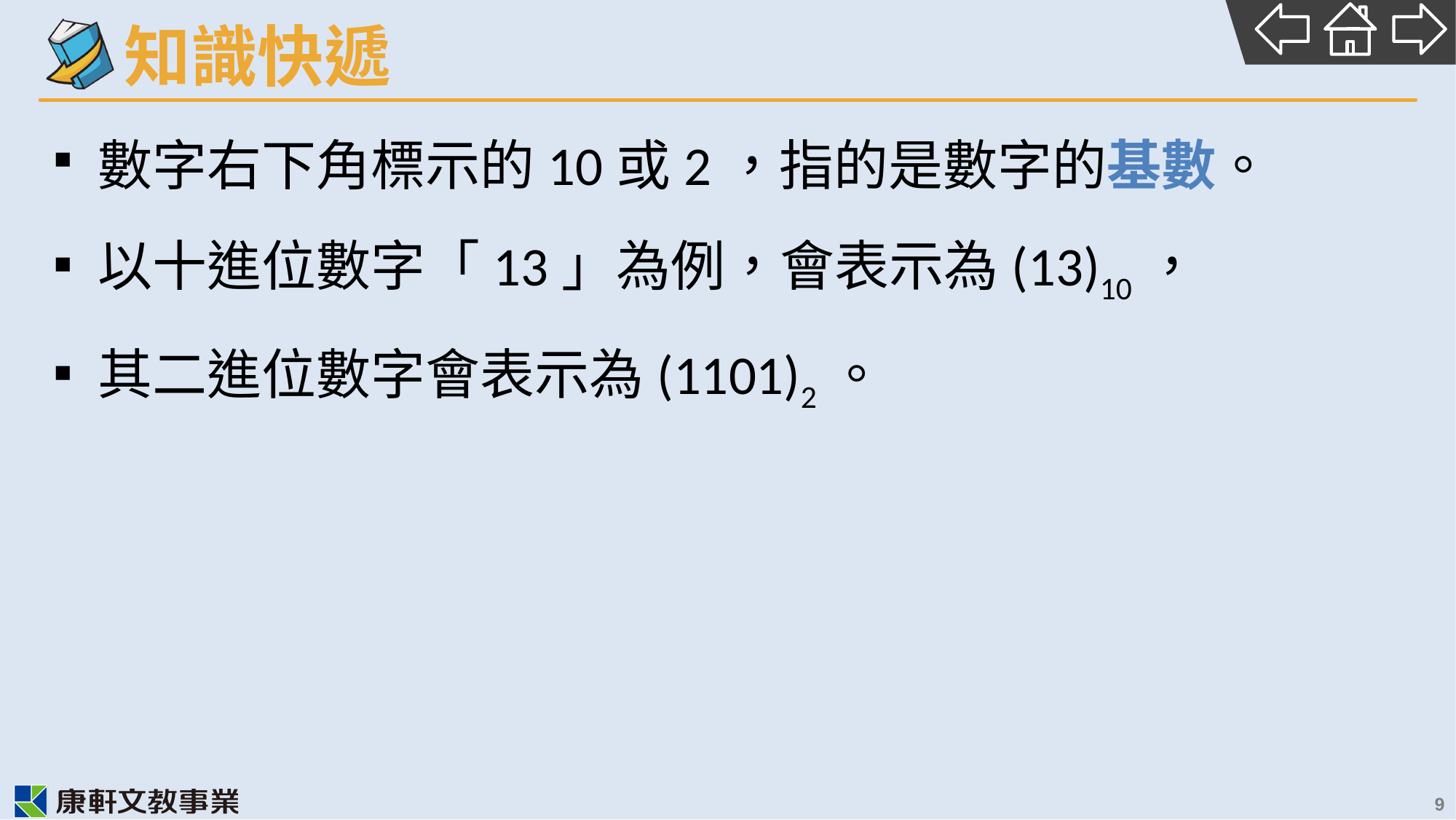

數字右下角標示的10或2，指的是數字的基數。
以十進位數字「13」為例，會表示為(13)10，
其二進位數字會表示為(1101)2。
9